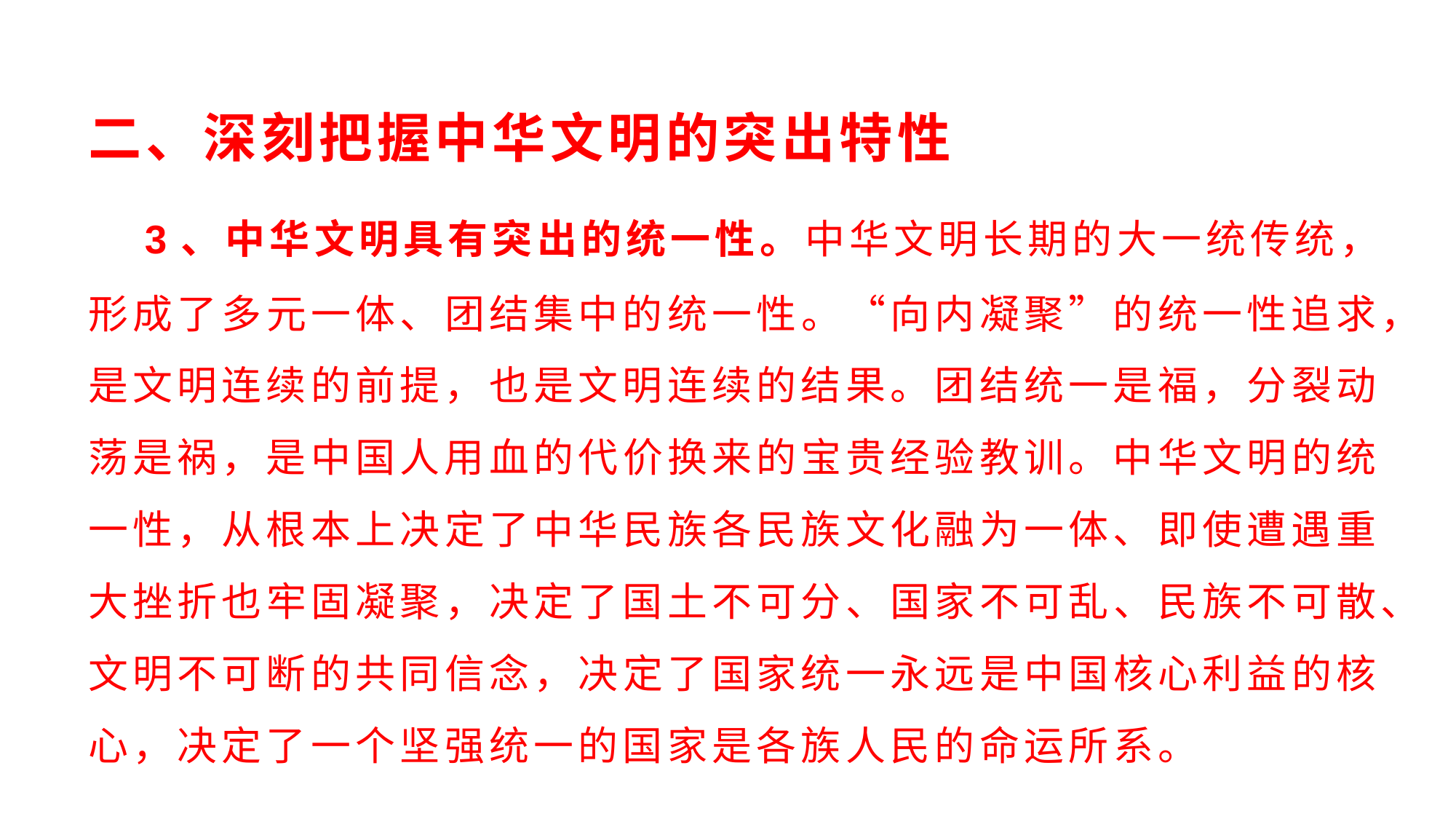

# 二、深刻把握中华文明的突出特性 3、中华文明具有突出的统一性。中华文明长期的大一统传统，形成了多元一体、团结集中的统一性。“向内凝聚”的统一性追求，是文明连续的前提，也是文明连续的结果。团结统一是福，分裂动荡是祸，是中国人用血的代价换来的宝贵经验教训。中华文明的统一性，从根本上决定了中华民族各民族文化融为一体、即使遭遇重大挫折也牢固凝聚，决定了国土不可分、国家不可乱、民族不可散、文明不可断的共同信念，决定了国家统一永远是中国核心利益的核心，决定了一个坚强统一的国家是各族人民的命运所系。